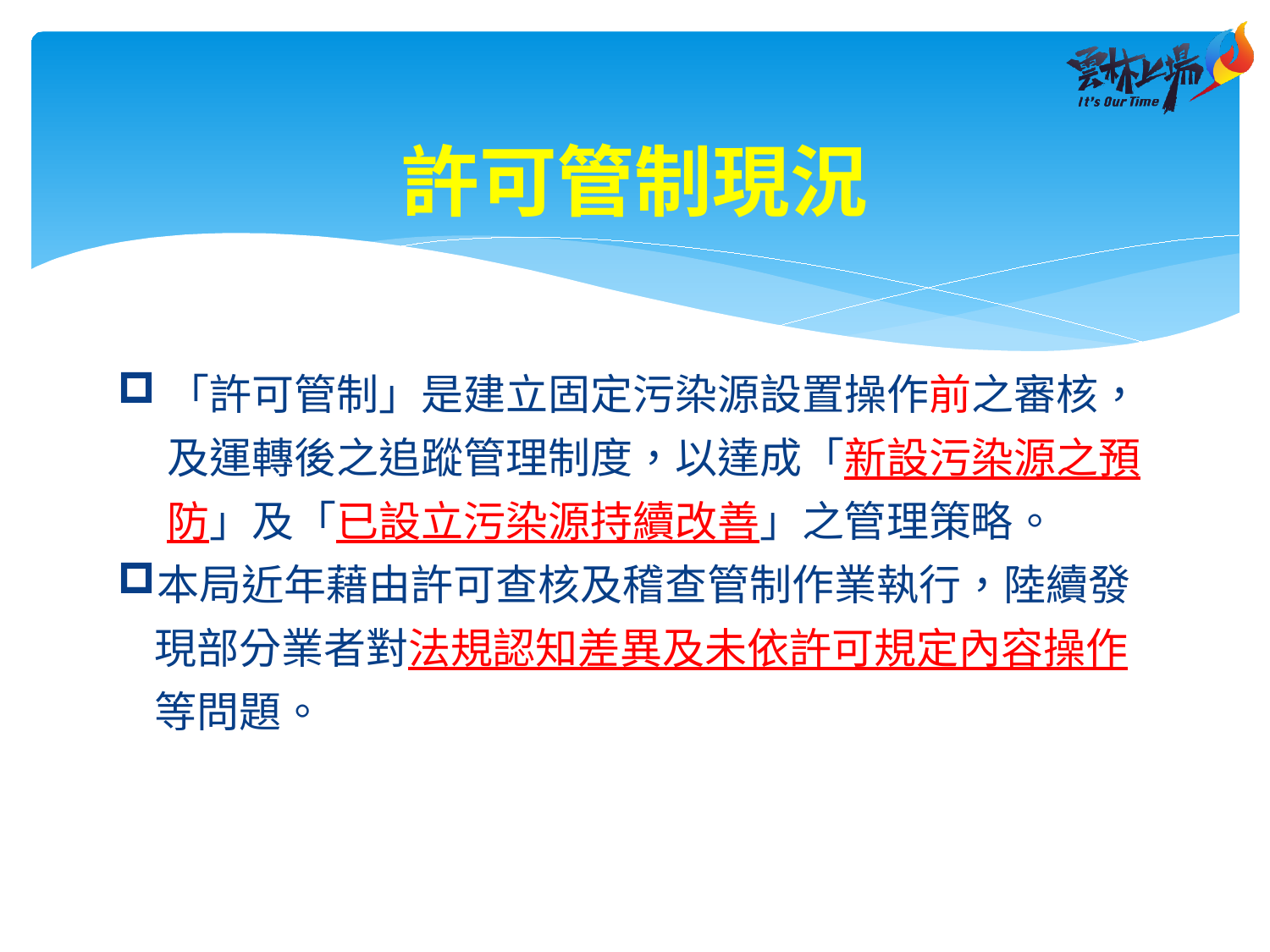

許可管制現況
「許可管制」是建立固定污染源設置操作前之審核，及運轉後之追蹤管理制度，以達成「新設污染源之預防」及「已設立污染源持續改善」之管理策略。
本局近年藉由許可查核及稽查管制作業執行，陸續發現部分業者對法規認知差異及未依許可規定內容操作等問題。